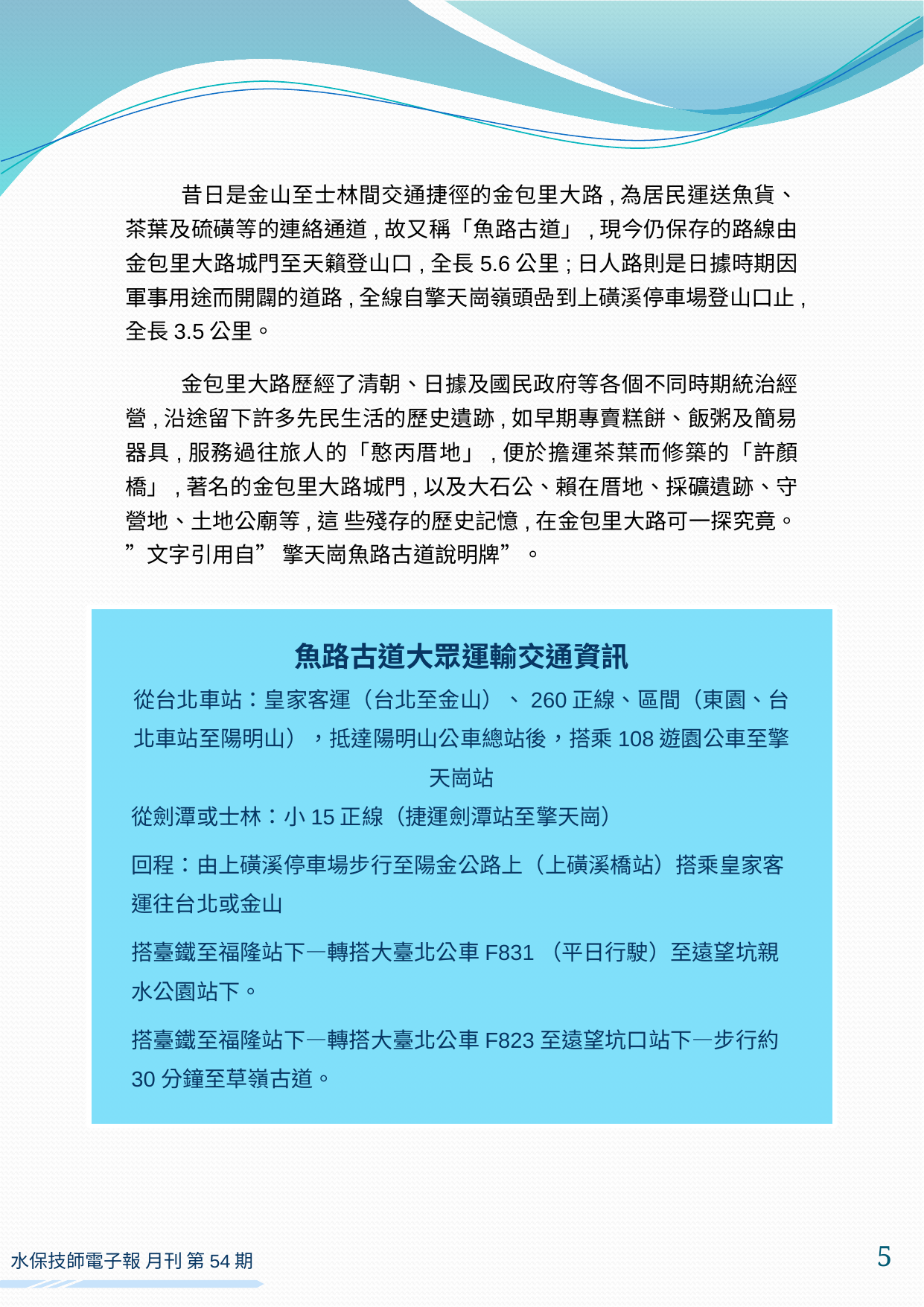

昔日是金山至士林間交通捷徑的金包里大路,為居民運送魚貨、茶葉及硫磺等的連絡通道,故又稱「魚路古道」,現今仍保存的路線由金包里大路城門至天籟登山口,全長5.6公里;日人路則是日據時期因軍事用途而開闢的道路,全線自擎天崗嶺頭喦到上磺溪停車場登山口止,全長3.5公里。
金包里大路歷經了清朝、日據及國民政府等各個不同時期統治經營,沿途留下許多先民生活的歷史遺跡,如早期專賣糕餅、飯粥及簡易器具,服務過往旅人的「憨丙厝地」,便於擔運茶葉而修築的「許顏橋」,著名的金包里大路城門,以及大石公、賴在厝地、採礦遺跡、守營地、土地公廟等,這 些殘存的歷史記憶,在金包里大路可一探究竟。”文字引用自” 擎天崗魚路古道說明牌”。

魚路古道大眾運輸交通資訊
從台北車站：皇家客運（台北至金山）、260正線、區間（東園、台北車站至陽明山），抵達陽明山公車總站後，搭乘108遊園公車至擎天崗站
從劍潭或士林：小15正線（捷運劍潭站至擎天崗）
回程：由上磺溪停車場步行至陽金公路上（上磺溪橋站）搭乘皇家客運往台北或金山
搭臺鐵至福隆站下—轉搭大臺北公車F831（平日行駛）至遠望坑親水公園站下。
搭臺鐵至福隆站下—轉搭大臺北公車F823至遠望坑口站下—步行約30分鐘至草嶺古道。

5
水保技師電子報 月刊 第54期